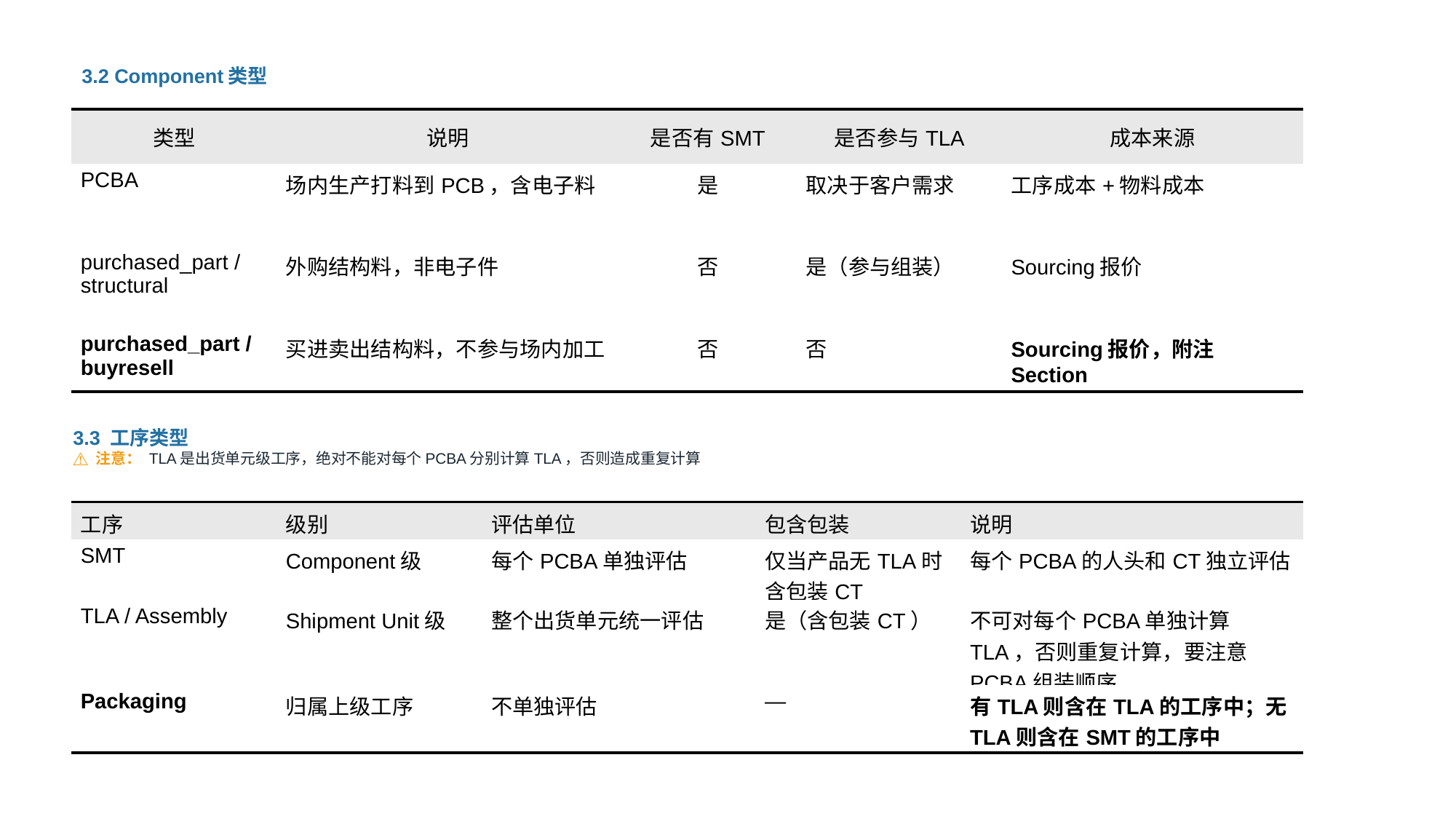

3.2 Component类型

| 类型 | 说明 | 是否有SMT | 是否参与TLA | 成本来源 |
| --- | --- | --- | --- | --- |
| PCBA | 场内生产打料到PCB，含电子料 | 是 | 取决于客户需求 | 工序成本+物料成本 |
| purchased\_part / structural | 外购结构料，非电子件 | 否 | 是（参与组装） | Sourcing报价 |
| purchased\_part / buyresell | 买进卖出结构料，不参与场内加工 | 否 | 否 | Sourcing报价，附注Section |
3.3 工序类型
⚠ 注意： TLA是出货单元级工序，绝对不能对每个PCBA分别计算TLA，否则造成重复计算
| 工序 | 级别 | 评估单位 | 包含包装 | 说明 |
| --- | --- | --- | --- | --- |
| SMT | Component级 | 每个PCBA单独评估 | 仅当产品无TLA时含包装CT | 每个PCBA的人头和CT独立评估 |
| TLA / Assembly | Shipment Unit级 | 整个出货单元统一评估 | 是（含包装CT） | 不可对每个PCBA单独计算TLA，否则重复计算，要注意PCBA组装顺序 |
| Packaging | 归属上级工序 | 不单独评估 | — | 有TLA则含在TLA的工序中；无TLA则含在SMT的工序中 |